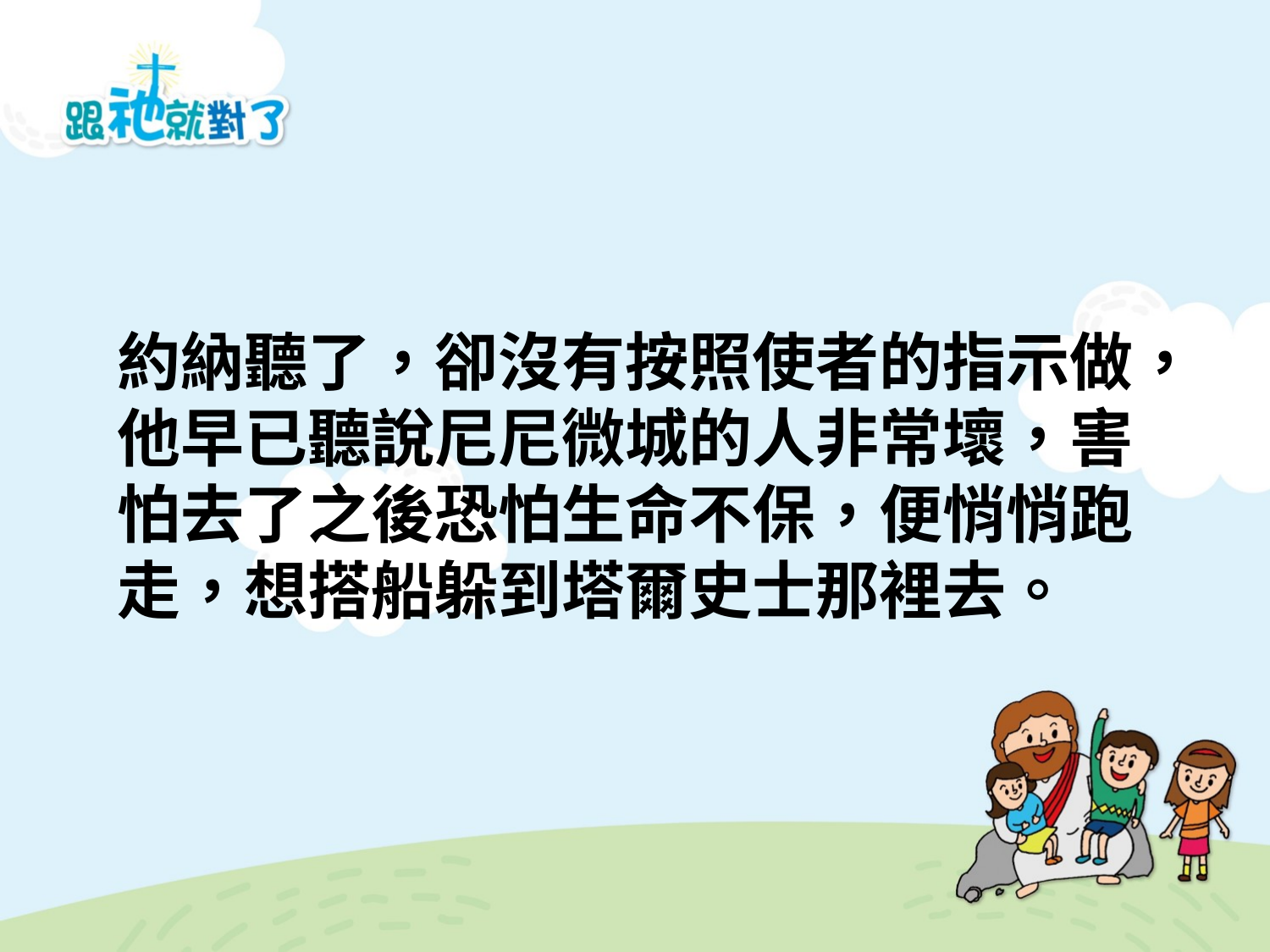

約納聽了，卻沒有按照使者的指示做，他早已聽說尼尼微城的人非常壞，害怕去了之後恐怕生命不保，便悄悄跑走，想搭船躲到塔爾史士那裡去。